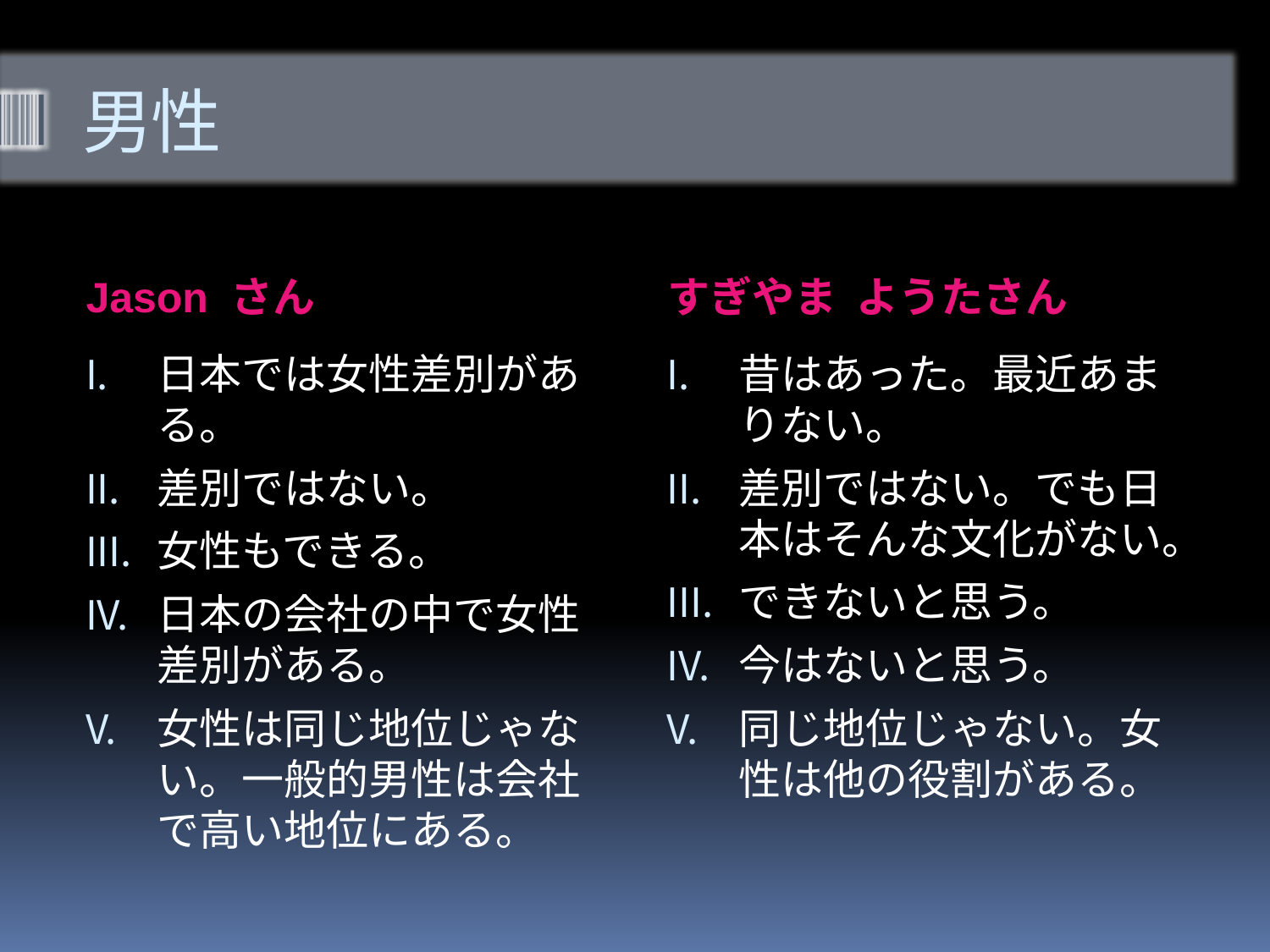

# 男性
Jason さん
すぎやま  ようたさん
日本では女性差別がある。
差別ではない。
女性もできる。
日本の会社の中で女性差別がある。
女性は同じ地位じゃない。一般的男性は会社で高い地位にある。
昔はあった。最近あまりない。
差別ではない。でも日本はそんな文化がない。
できないと思う。
今はないと思う。
同じ地位じゃない。女性は他の役割がある。